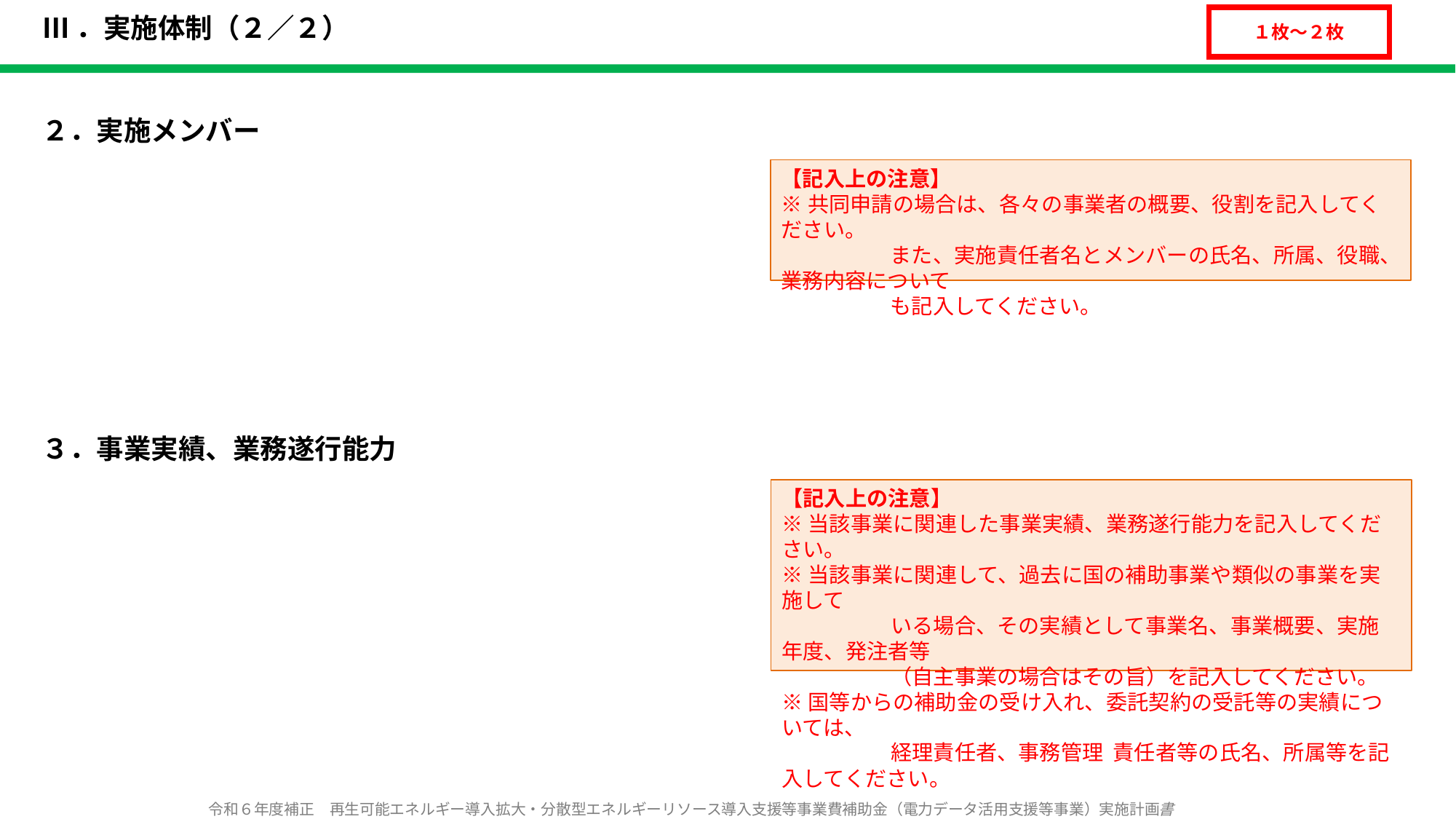

Ⅲ．実施体制（２／２）
１枚～２枚
２．実施メンバー
【記入上の注意】
※共同申請の場合は、各々の事業者の概要、役割を記入してください。
	また、実施責任者名とメンバーの氏名、所属、役職、業務内容について
	も記入してください。
３．事業実績、業務遂行能力
【記入上の注意】
※当該事業に関連した事業実績、業務遂行能力を記入してください。
※当該事業に関連して、過去に国の補助事業や類似の事業を実施して
	いる場合、その実績として事業名、事業概要、実施年度、発注者等
	（自主事業の場合はその旨）を記入してください。
※国等からの補助金の受け入れ、委託契約の受託等の実績については、
	経理責任者、事務管理  責任者等の氏名、所属等を記入してください。